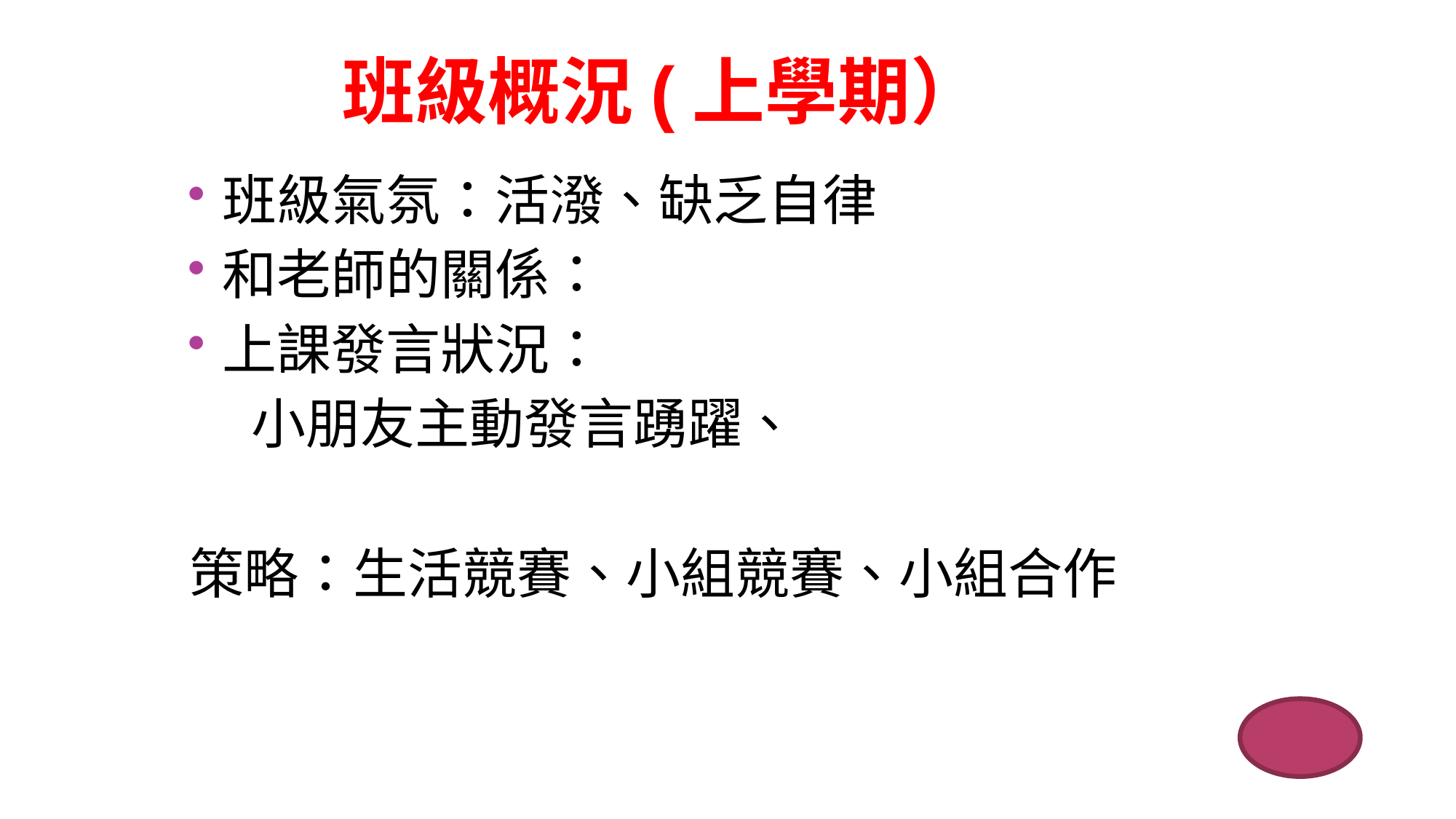

# 班級概況(上學期）
班級氣氛：活潑、缺乏自律
和老師的關係：
上課發言狀況：
    小朋友主動發言踴躍、

策略：生活競賽、小組競賽、小組合作